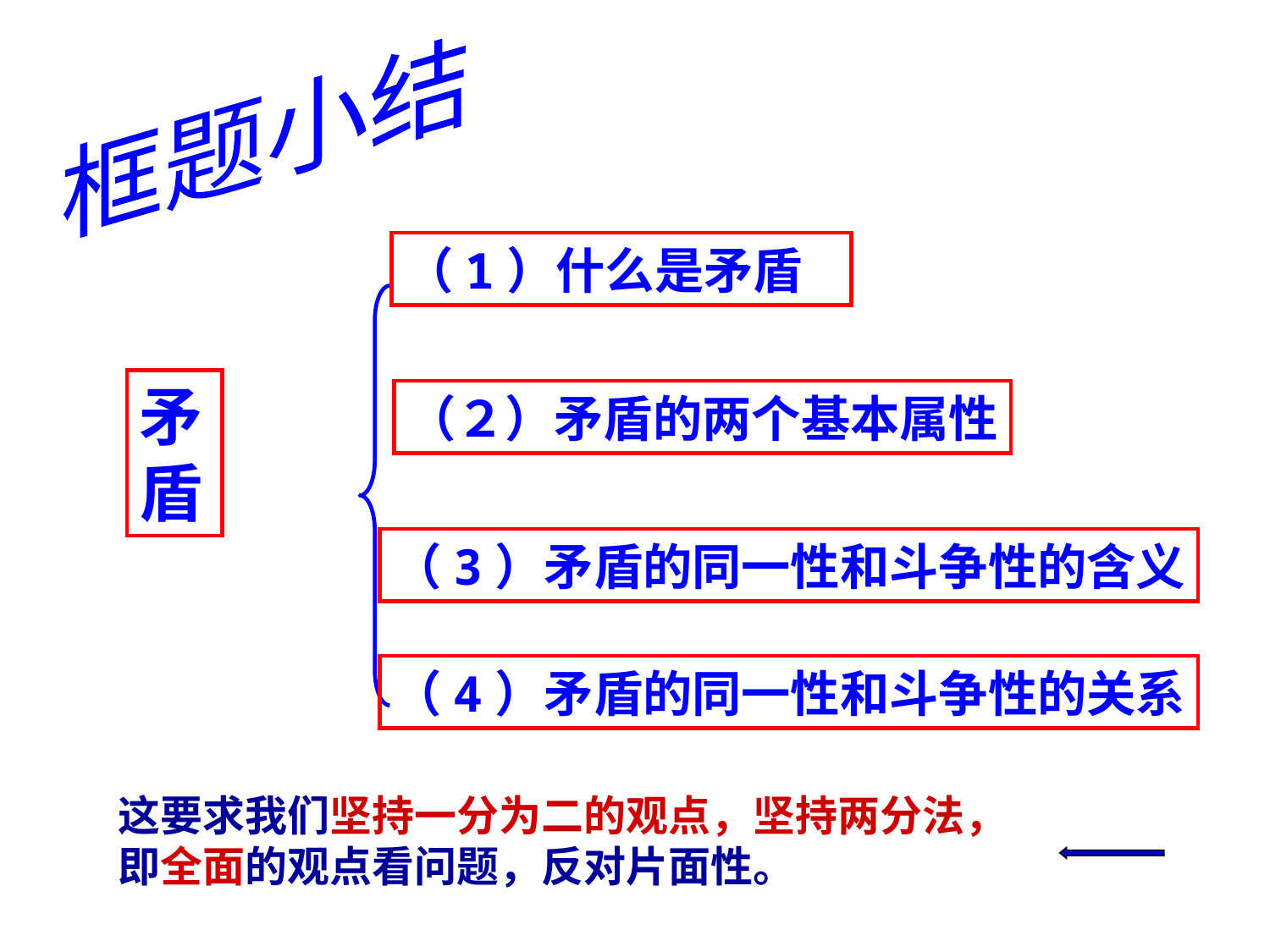

框题小结
（1）什么是矛盾

矛盾
（２）矛盾的两个基本属性
（3）矛盾的同一性和斗争性的含义
（4）矛盾的同一性和斗争性的关系
这要求我们坚持一分为二的观点，坚持两分法，即全面的观点看问题，反对片面性。